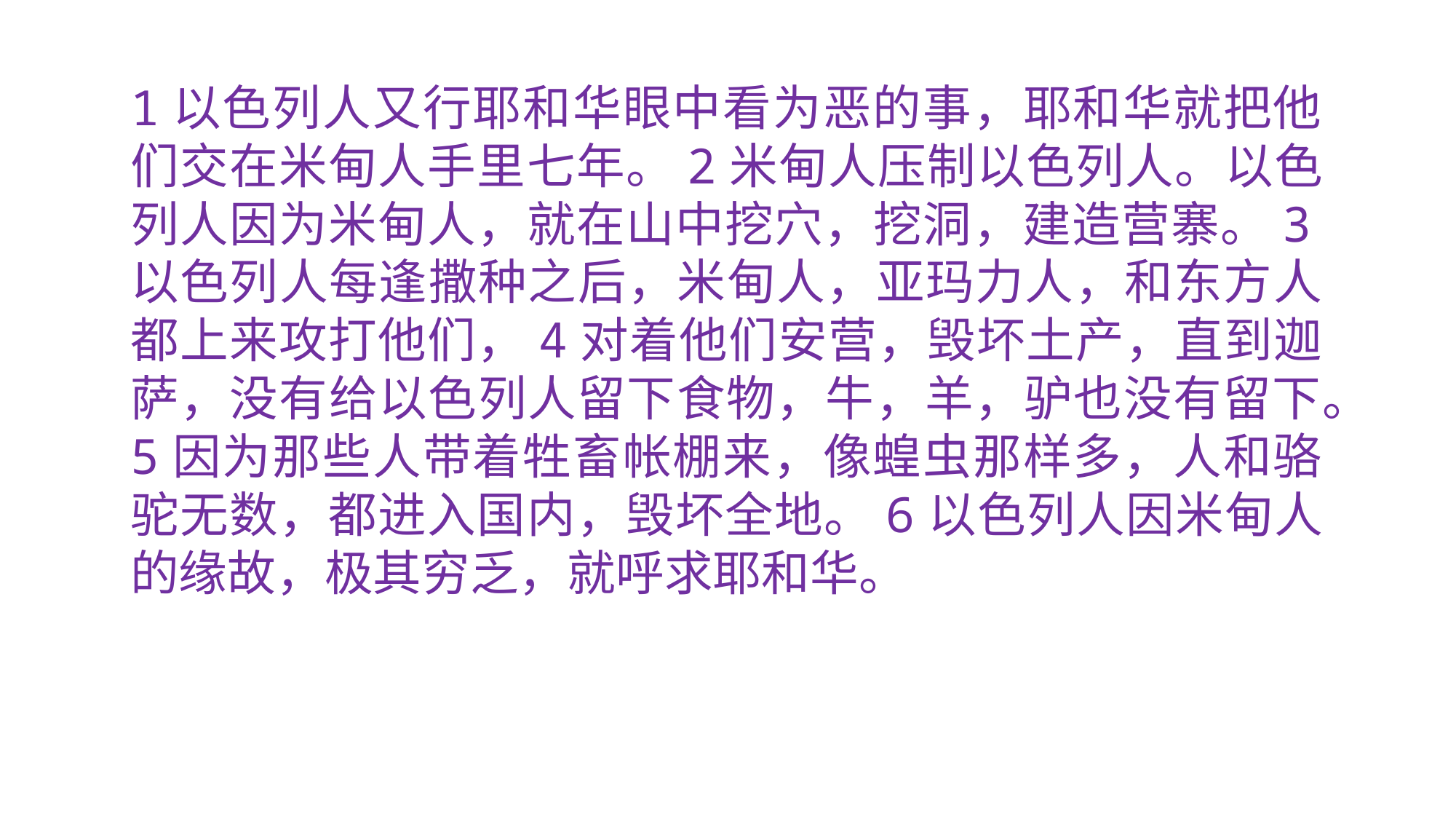

1以色列人又行耶和华眼中看为恶的事，耶和华就把他们交在米甸人手里七年。2米甸人压制以色列人。以色列人因为米甸人，就在山中挖穴，挖洞，建造营寨。3以色列人每逢撒种之后，米甸人，亚玛力人，和东方人都上来攻打他们，4对着他们安营，毁坏土产，直到迦萨，没有给以色列人留下食物，牛，羊，驴也没有留下。5因为那些人带着牲畜帐棚来，像蝗虫那样多，人和骆驼无数，都进入国内，毁坏全地。6以色列人因米甸人的缘故，极其穷乏，就呼求耶和华。